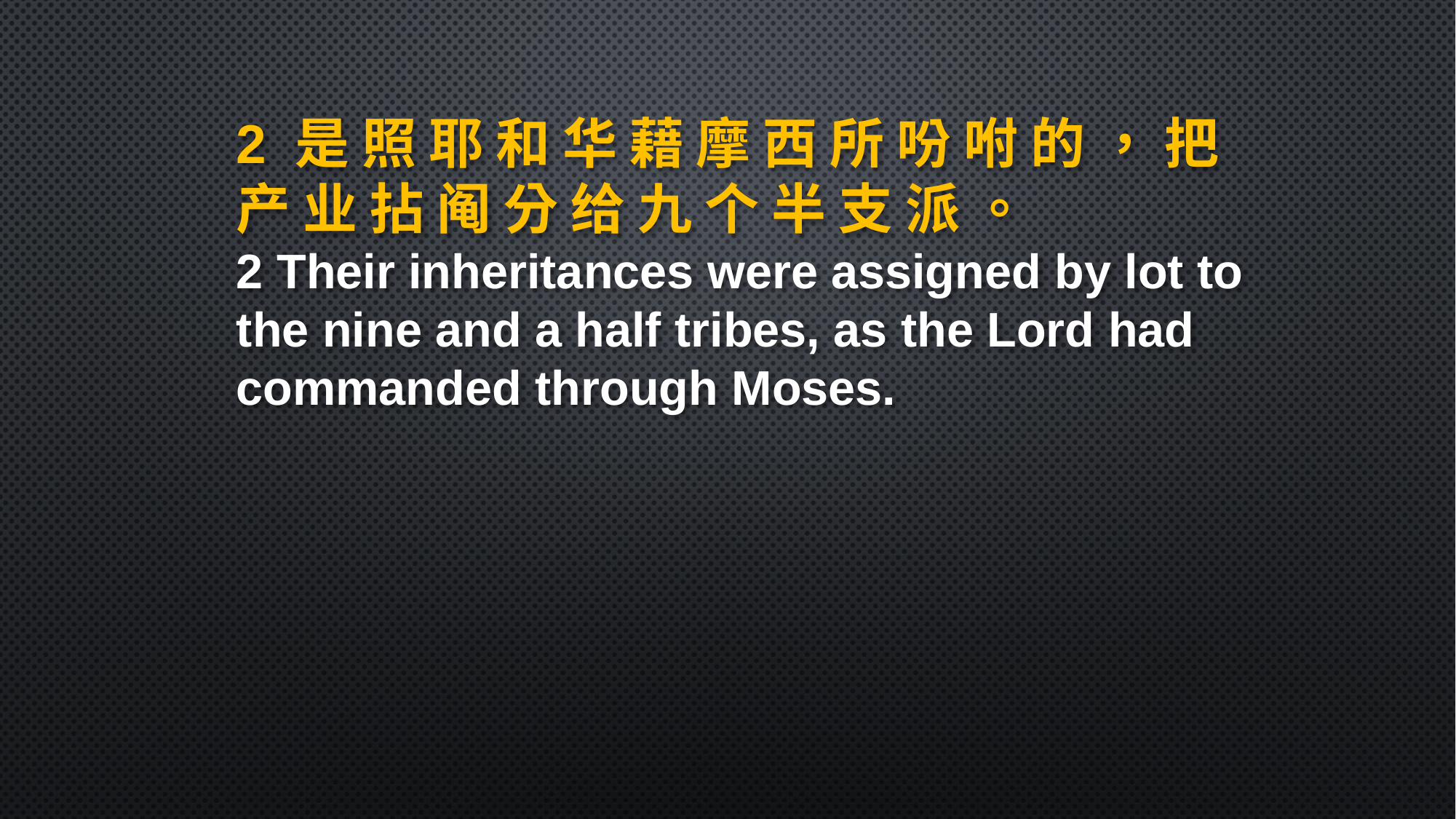

2 是 照 耶 和 华 藉 摩 西 所 吩 咐 的 ， 把 产 业 拈 阄 分 给 九 个 半 支 派 。
2 Their inheritances were assigned by lot to the nine and a half tribes, as the Lord had commanded through Moses.